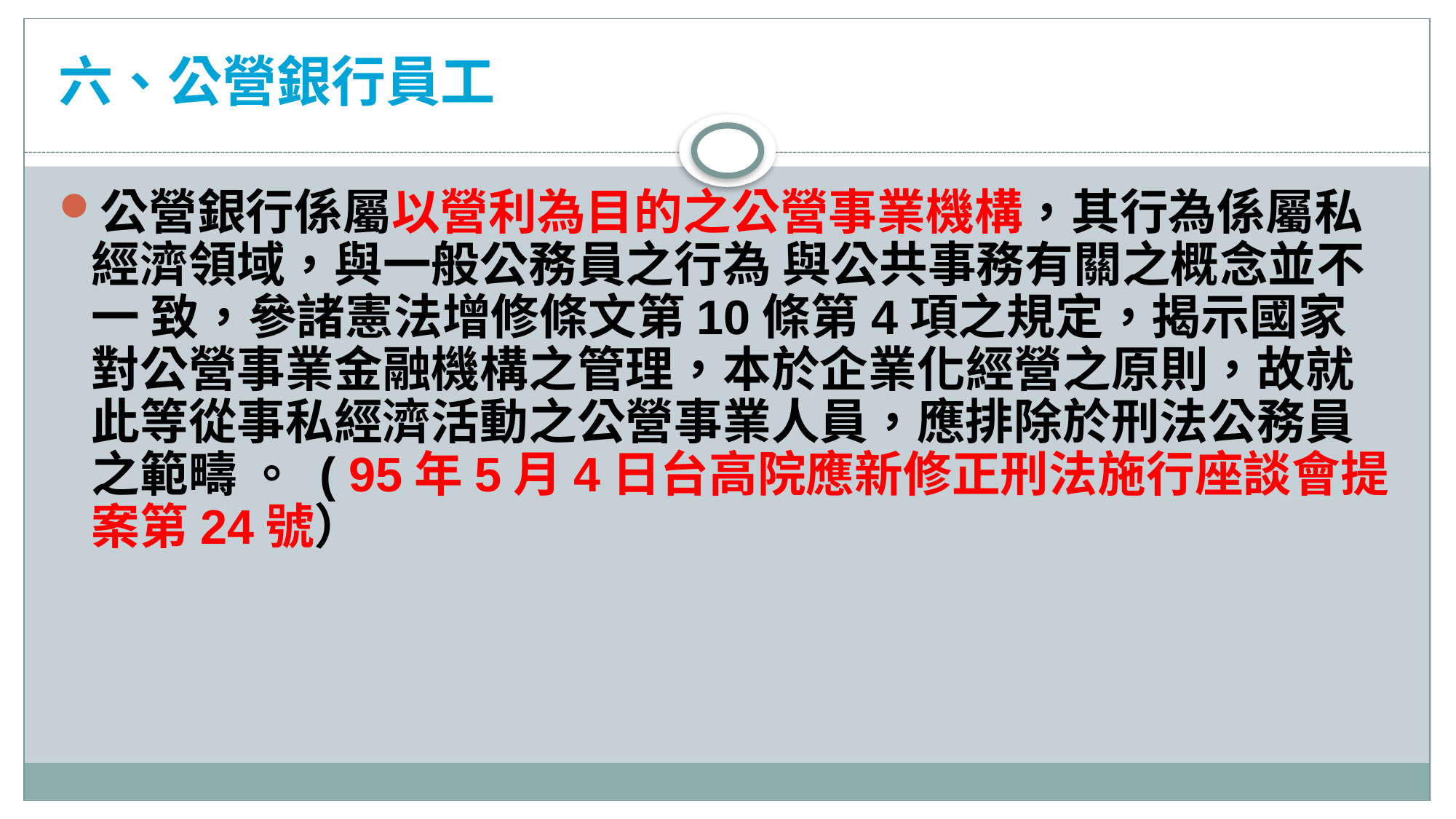

# 六、公營銀行員工
公營銀行係屬以營利為目的之公營事業機構，其行為係屬私經濟領域，與一般公務員之行為 與公共事務有關之概念並不一 致，參諸憲法增修條文第10條第4項之規定，揭示國家對公營事業金融機構之管理，本於企業化經營之原則，故就此等從事私經濟活動之公營事業人員，應排除於刑法公務員之範疇 。 ( 95年5月4日台高院應新修正刑法施行座談會提案第24號）